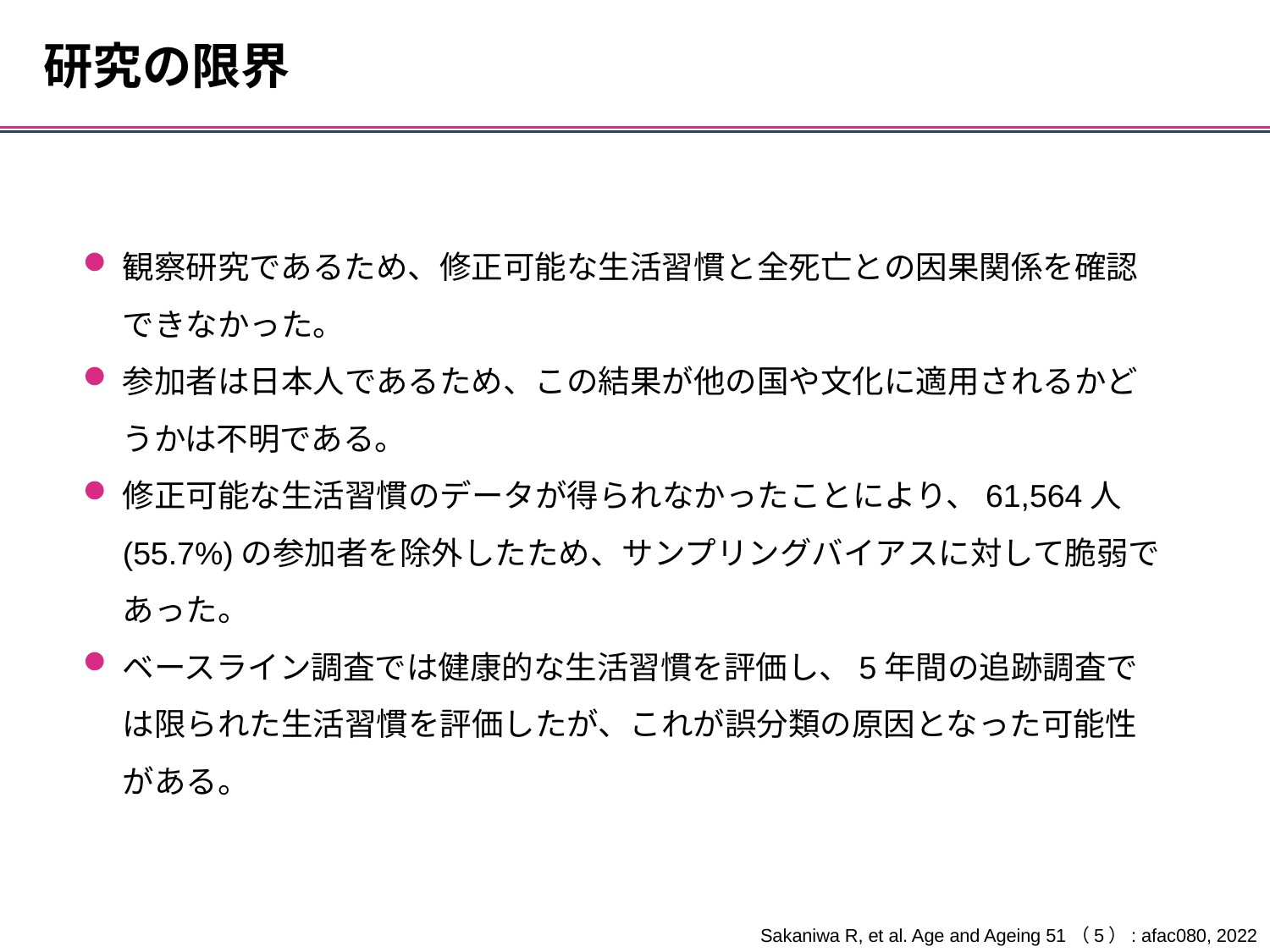

研究の限界
観察研究であるため、修正可能な生活習慣と全死亡との因果関係を確認できなかった。
参加者は日本人であるため、この結果が他の国や文化に適用されるかどうかは不明である。
修正可能な生活習慣のデータが得られなかったことにより、61,564人(55.7%)の参加者を除外したため、サンプリングバイアスに対して脆弱であった。
ベースライン調査では健康的な生活習慣を評価し、5年間の追跡調査では限られた生活習慣を評価したが、これが誤分類の原因となった可能性がある。
Sakaniwa R, et al. Age and Ageing 51（5）: afac080, 2022